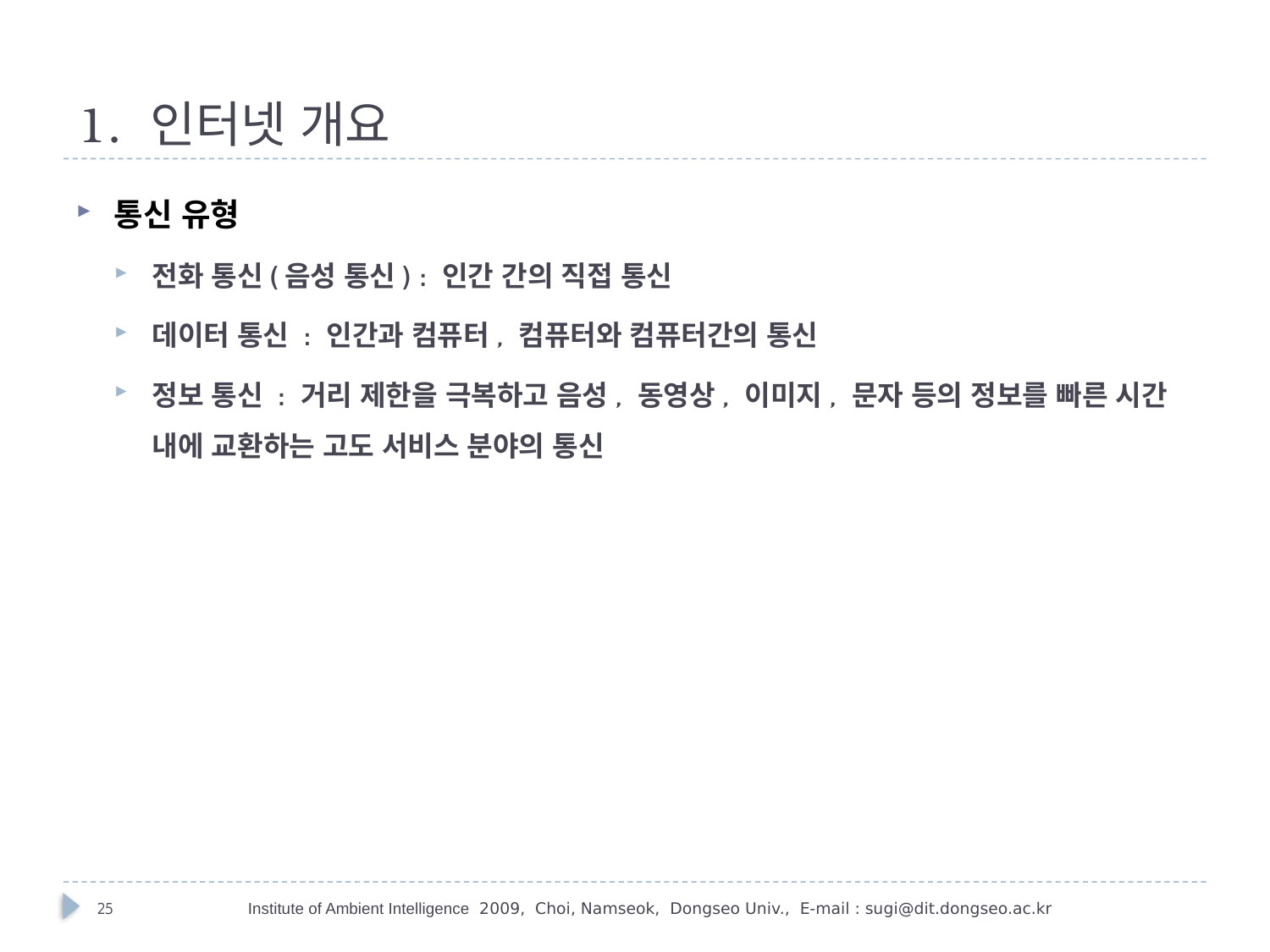

# 1. 인터넷 개요
통신 유형
전화 통신(음성 통신) : 인간 간의 직접 통신
데이터 통신 : 인간과 컴퓨터, 컴퓨터와 컴퓨터간의 통신
정보 통신 : 거리 제한을 극복하고 음성, 동영상, 이미지, 문자 등의 정보를 빠른 시간 내에 교환하는 고도 서비스 분야의 통신